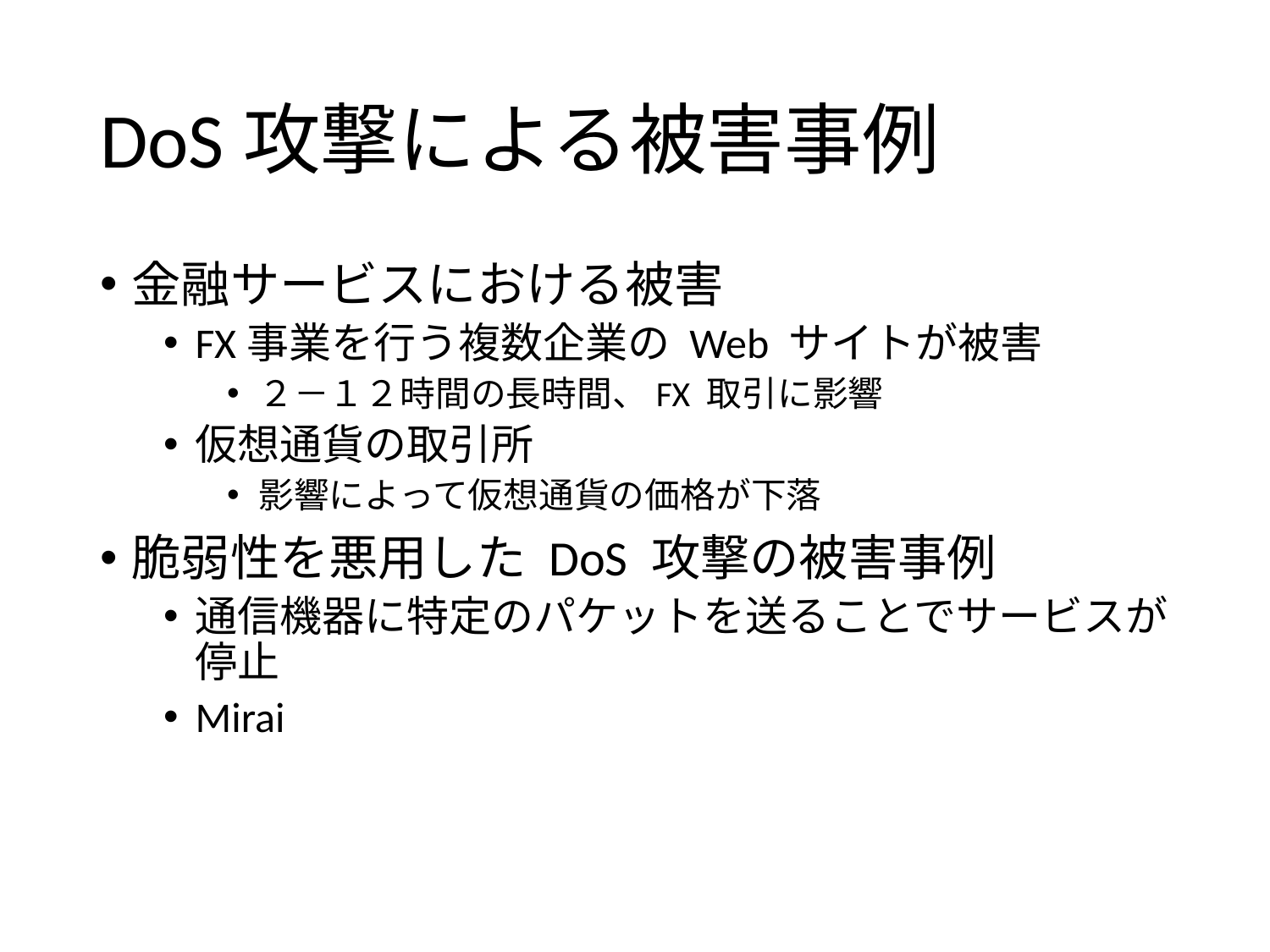

# DoS攻撃による被害事例
金融サービスにおける被害
FX事業を行う複数企業の Web サイトが被害
２－１２時間の長時間、FX 取引に影響
仮想通貨の取引所
影響によって仮想通貨の価格が下落
脆弱性を悪用した DoS 攻撃の被害事例
通信機器に特定のパケットを送ることでサービスが停止
Mirai